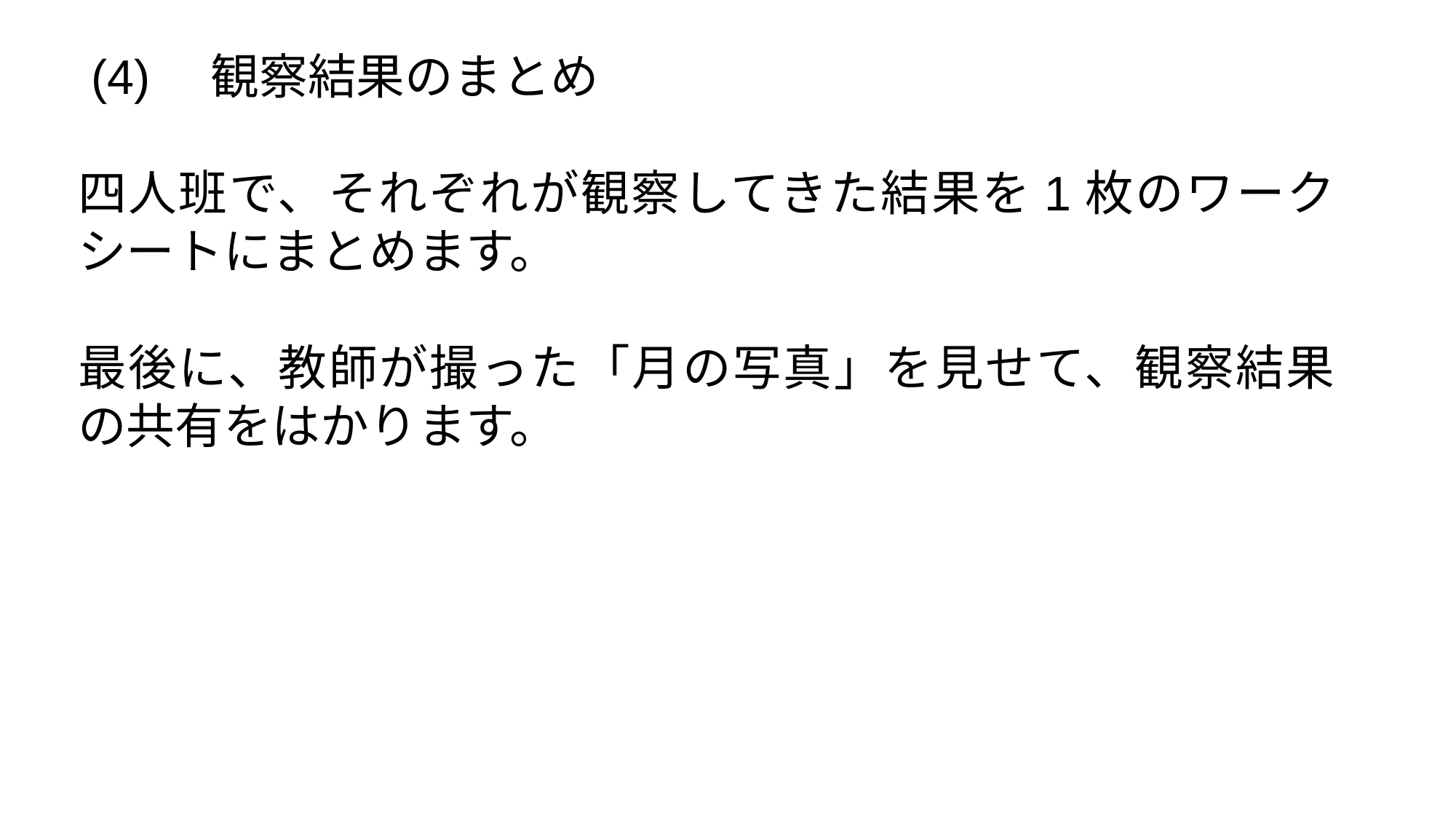

(4)　観察結果のまとめ

四人班で、それぞれが観察してきた結果を1枚のワークシートにまとめます。

最後に、教師が撮った「月の写真」を見せて、観察結果の共有をはかります。